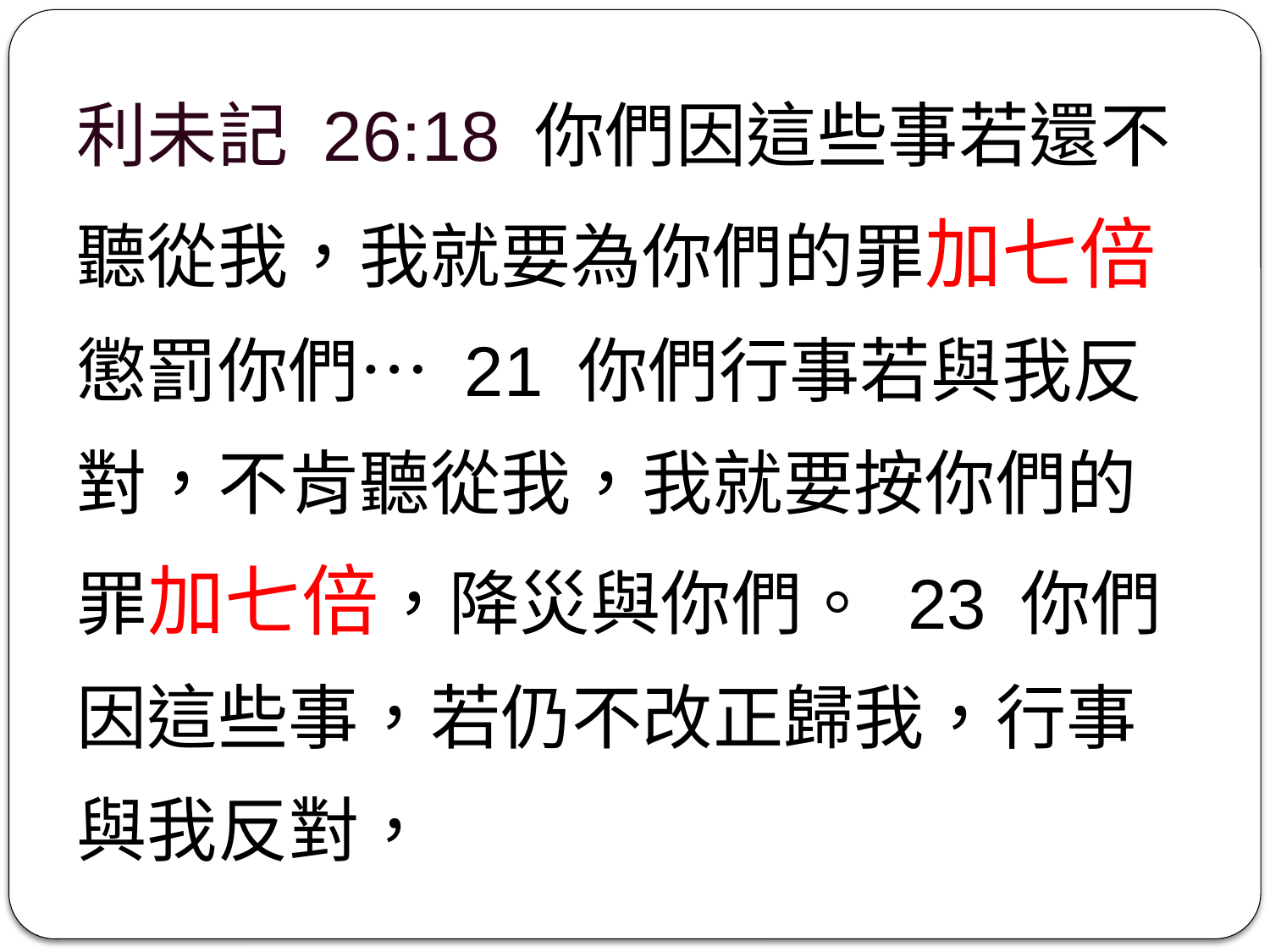

利未記 26:18 你們因這些事若還不聽從我，我就要為你們的罪加七倍懲罰你們… 21 你們行事若與我反對，不肯聽從我，我就要按你們的罪加七倍，降災與你們。 23 你們因這些事，若仍不改正歸我，行事與我反對，